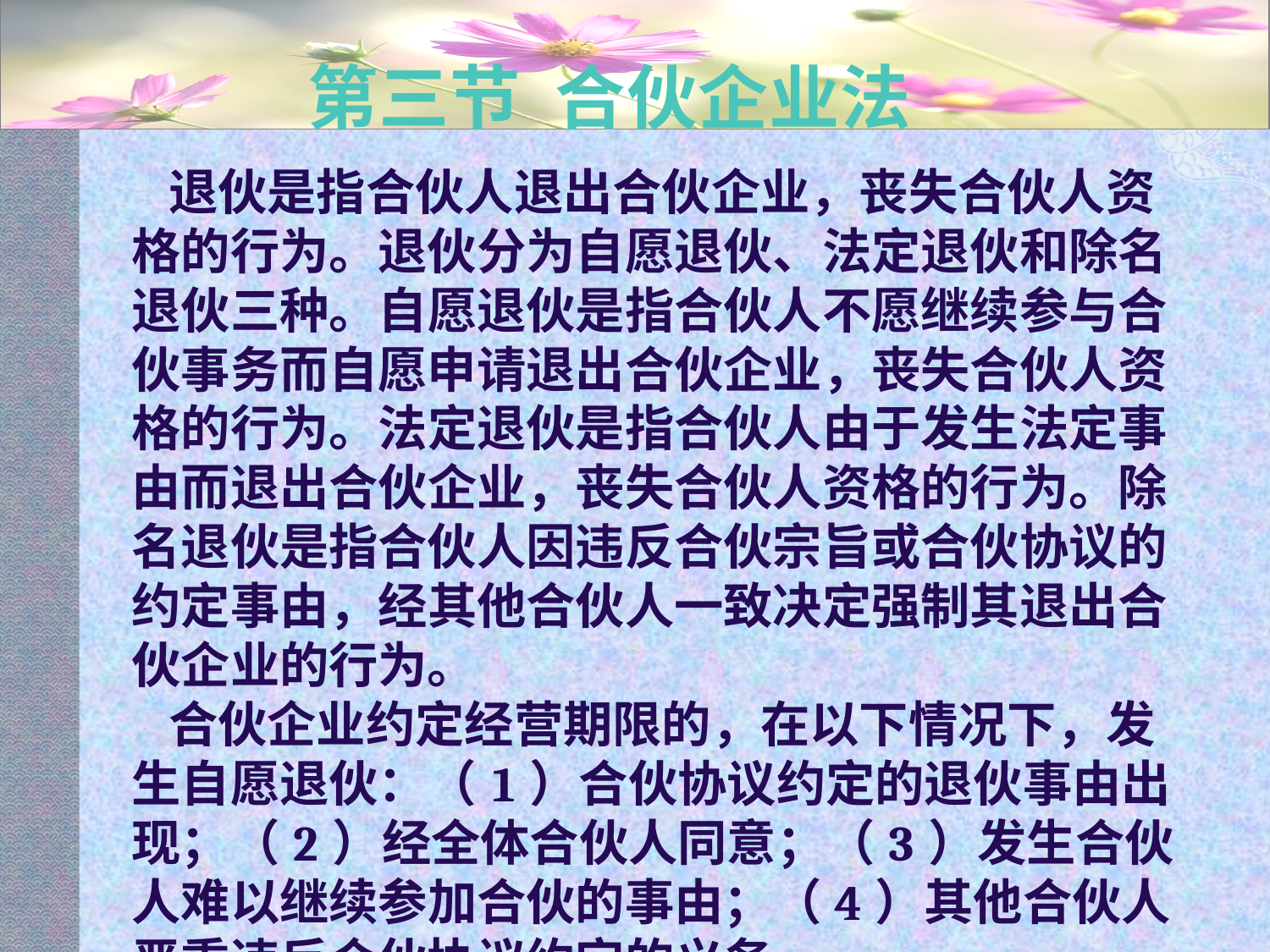

# 第三节  合伙企业法
退伙是指合伙人退出合伙企业，丧失合伙人资格的行为。退伙分为自愿退伙、法定退伙和除名退伙三种。自愿退伙是指合伙人不愿继续参与合伙事务而自愿申请退出合伙企业，丧失合伙人资格的行为。法定退伙是指合伙人由于发生法定事由而退出合伙企业，丧失合伙人资格的行为。除名退伙是指合伙人因违反合伙宗旨或合伙协议的约定事由，经其他合伙人一致决定强制其退出合伙企业的行为。
合伙企业约定经营期限的，在以下情况下，发生自愿退伙：（1）合伙协议约定的退伙事由出现；（2）经全体合伙人同意；（3）发生合伙人难以继续参加合伙的事由；（4）其他合伙人严重违反合伙协议约定的义务。